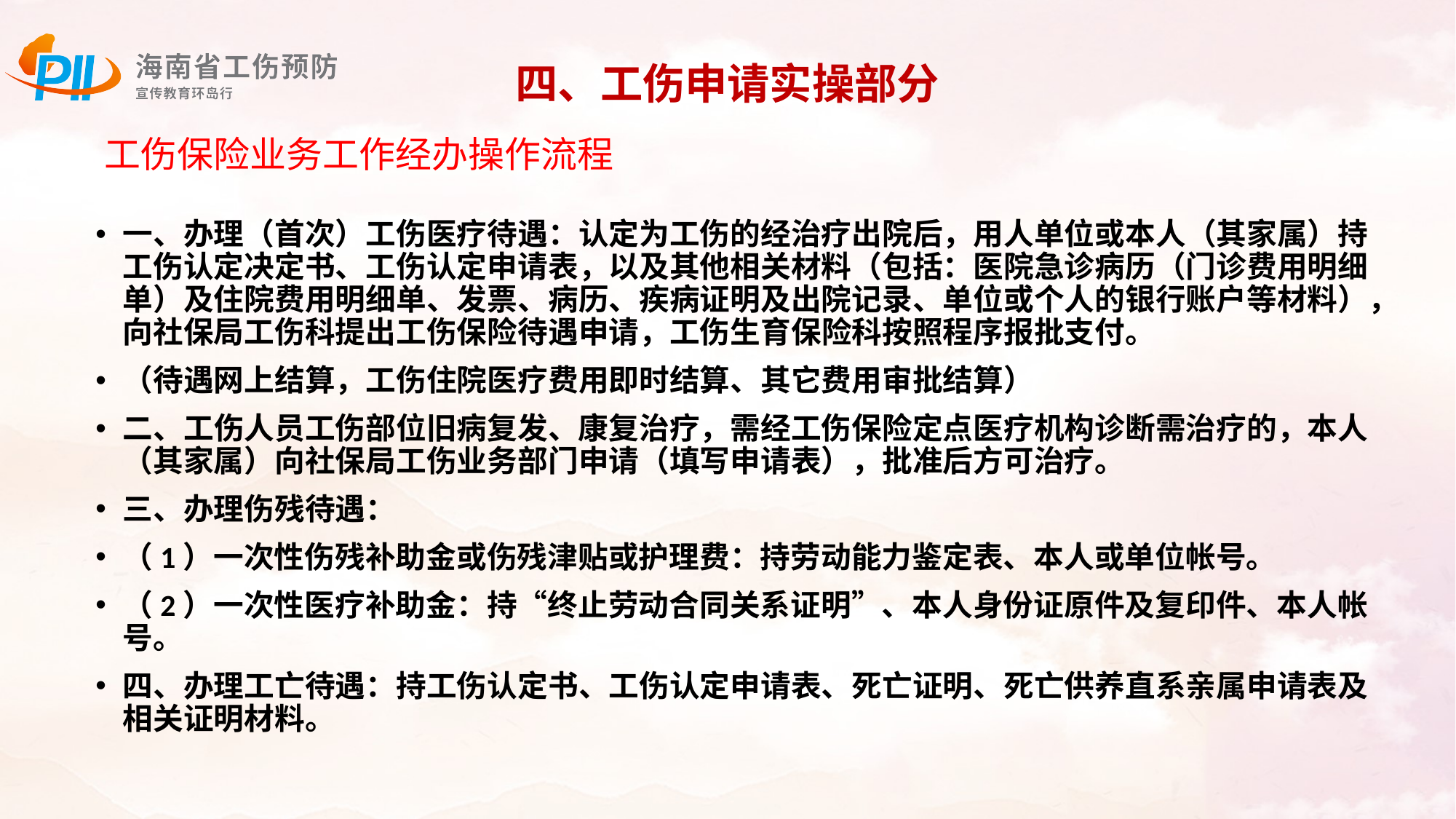

四、工伤申请实操部分
  工伤保险业务工作经办操作流程
一、办理（首次）工伤医疗待遇：认定为工伤的经治疗出院后，用人单位或本人（其家属）持工伤认定决定书、工伤认定申请表，以及其他相关材料（包括：医院急诊病历（门诊费用明细单）及住院费用明细单、发票、病历、疾病证明及出院记录、单位或个人的银行账户等材料），向社保局工伤科提出工伤保险待遇申请，工伤生育保险科按照程序报批支付。
（待遇网上结算，工伤住院医疗费用即时结算、其它费用审批结算）
二、工伤人员工伤部位旧病复发、康复治疗，需经工伤保险定点医疗机构诊断需治疗的，本人（其家属）向社保局工伤业务部门申请（填写申请表），批准后方可治疗。
三、办理伤残待遇：
（1）一次性伤残补助金或伤残津贴或护理费：持劳动能力鉴定表、本人或单位帐号。
（2）一次性医疗补助金：持“终止劳动合同关系证明”、本人身份证原件及复印件、本人帐号。
四、办理工亡待遇：持工伤认定书、工伤认定申请表、死亡证明、死亡供养直系亲属申请表及相关证明材料。